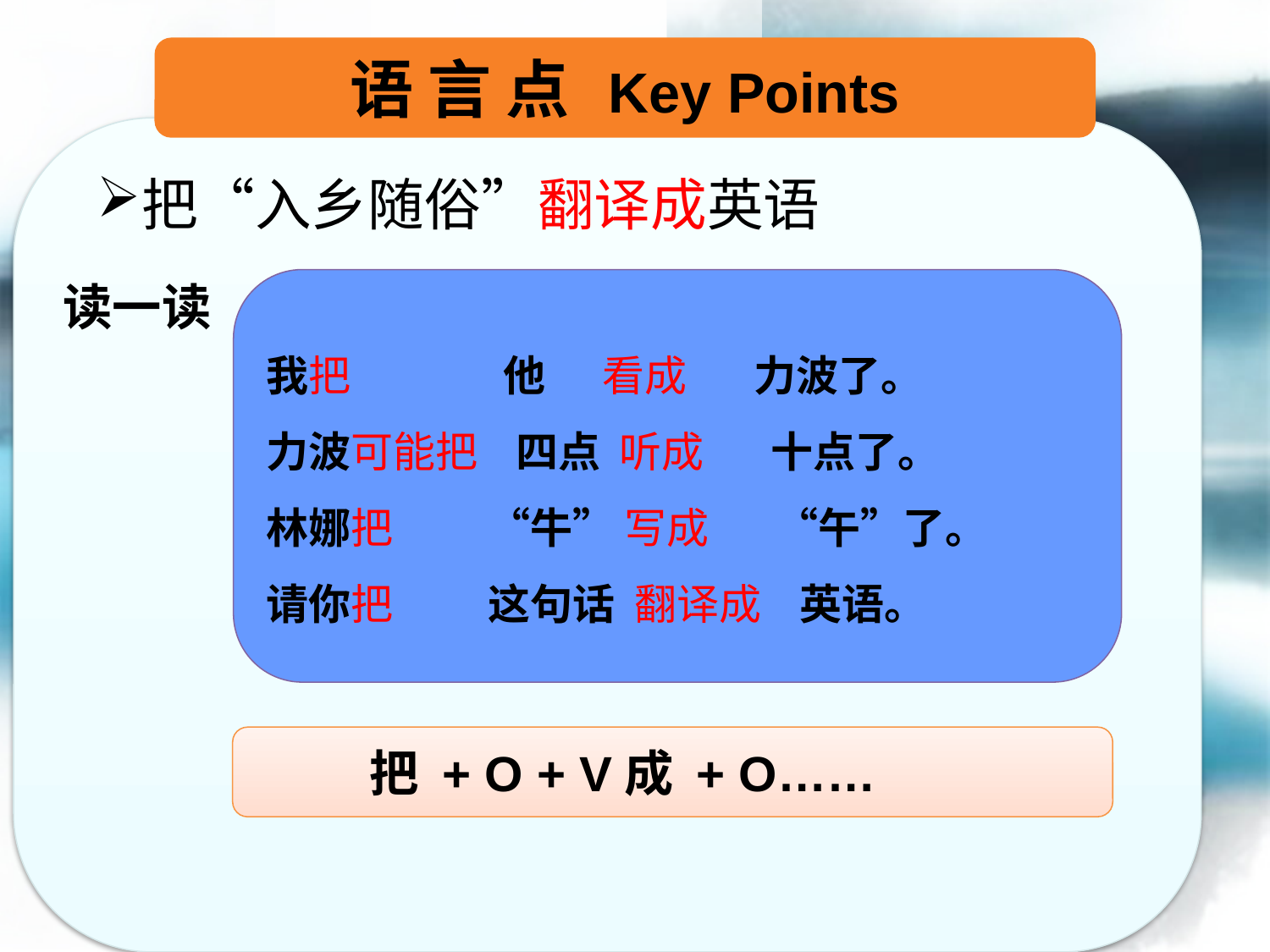

语 言 点  Key Points

把“入乡随俗”翻译成英语
读一读
我把                他      看成       力波了。
力波可能把    四点  听成       十点了。
林娜把          “牛” 写成       “午”了。
请你把          这句话  翻译成    英语。

         把 + O + V成 + O……